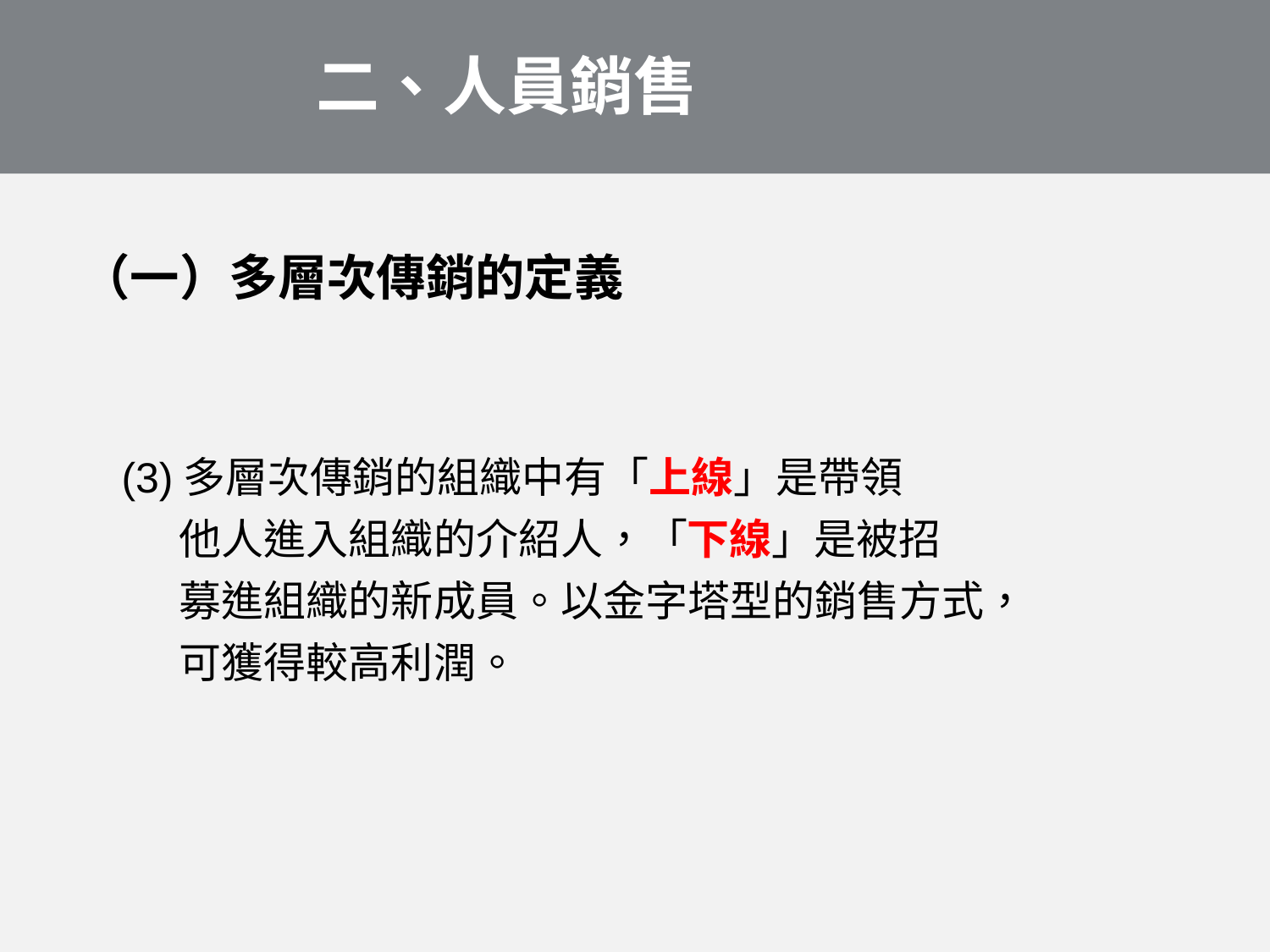

二、人員銷售
（一）多層次傳銷的定義
(3)多層次傳銷的組織中有「上線」是帶領
     他人進入組織的介紹人，「下線」是被招
     募進組織的新成員。以金字塔型的銷售方式，
     可獲得較高利潤。